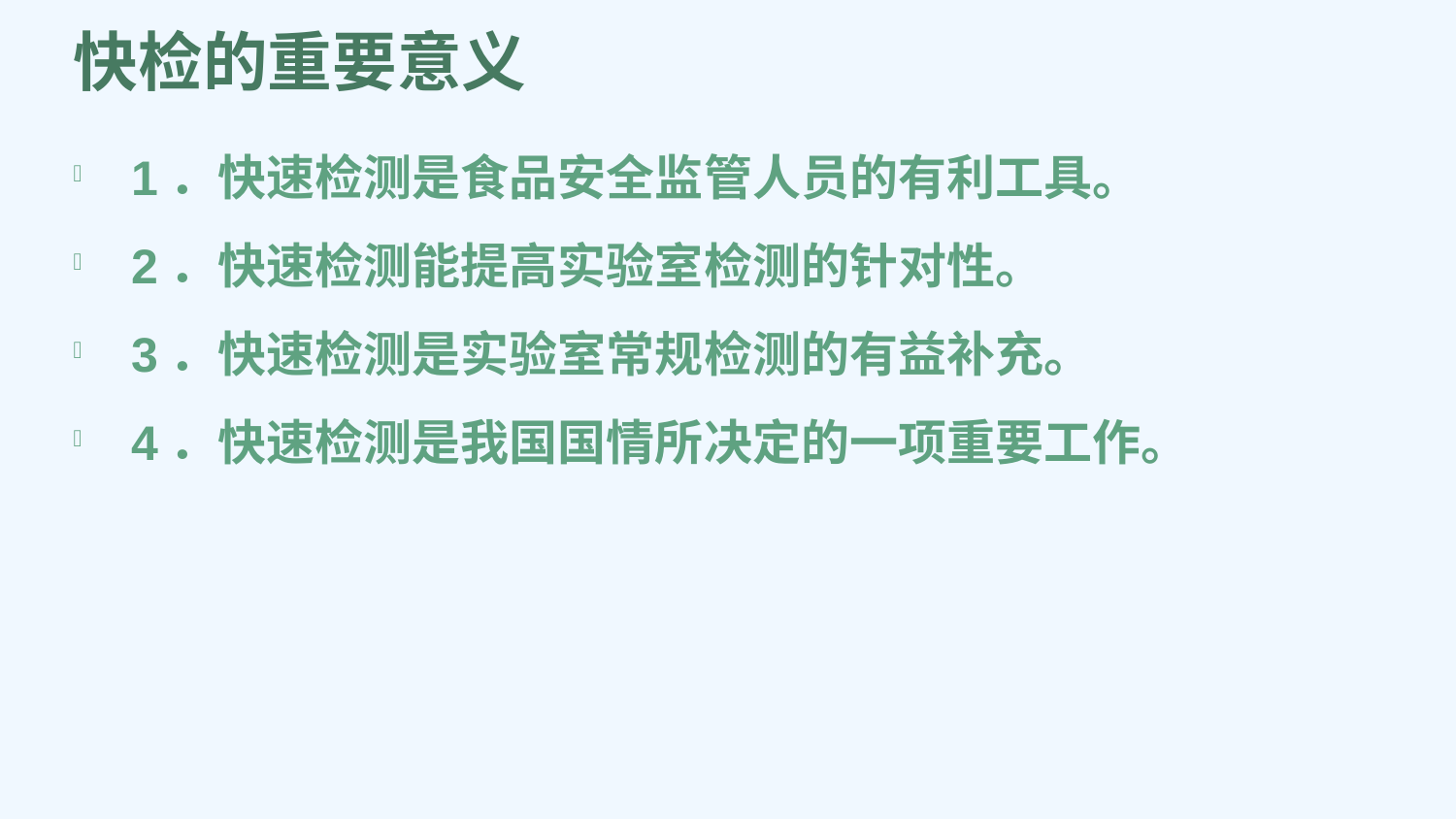

快检的重要意义
1．快速检测是食品安全监管人员的有利工具。
2．快速检测能提高实验室检测的针对性。
3．快速检测是实验室常规检测的有益补充。
4．快速检测是我国国情所决定的一项重要工作。